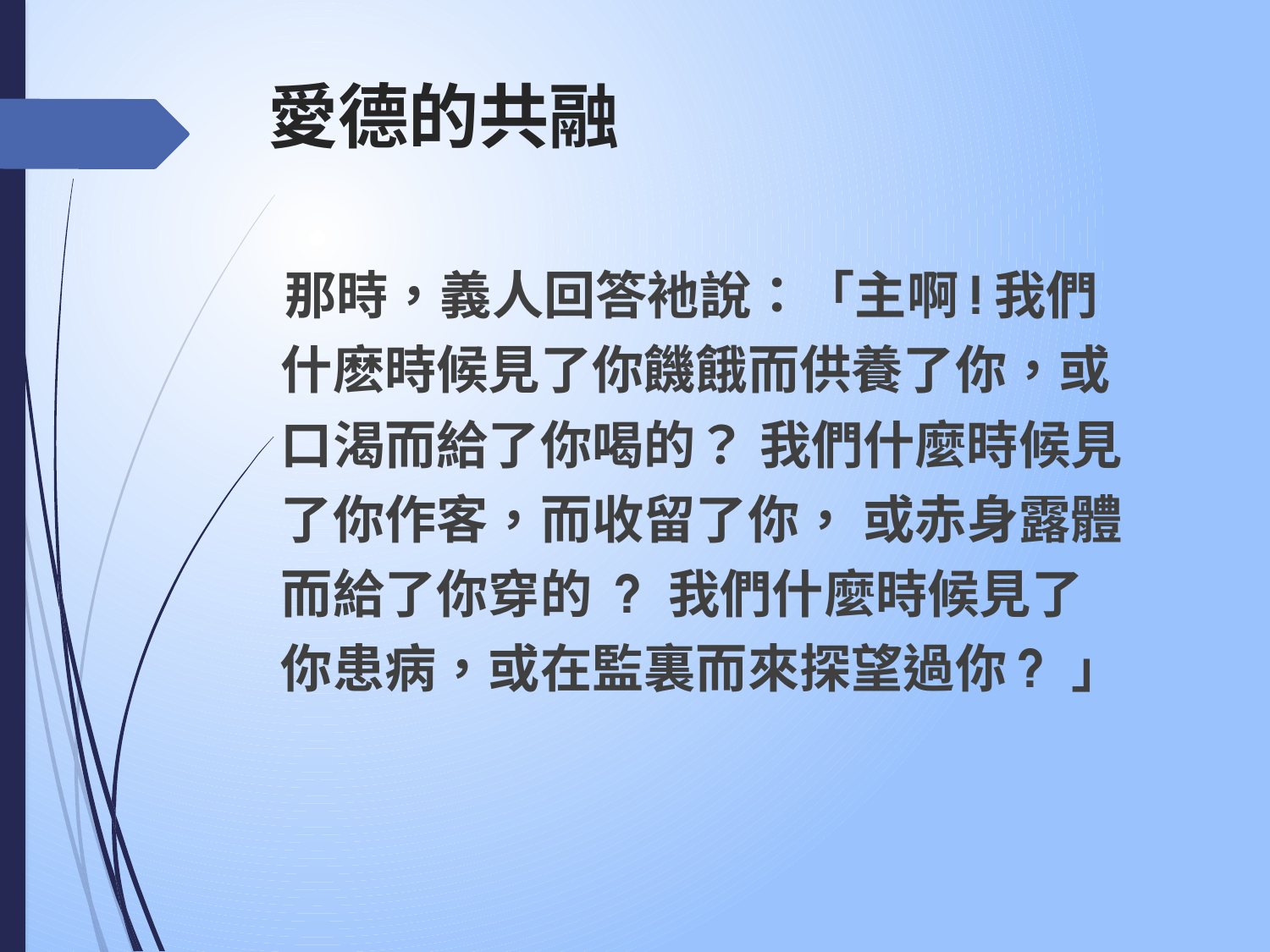

# 愛德的共融
       那時，義人回答衪說：「主啊!我們什麽時候見了你饑餓而供養了你，或口渴而給了你喝的？ 我們什麼時候見了你作客，而收留了你， 或赤身露體而給了你穿的 ? 我們什麼時候見了你患病，或在監裏而來探望過你? 」